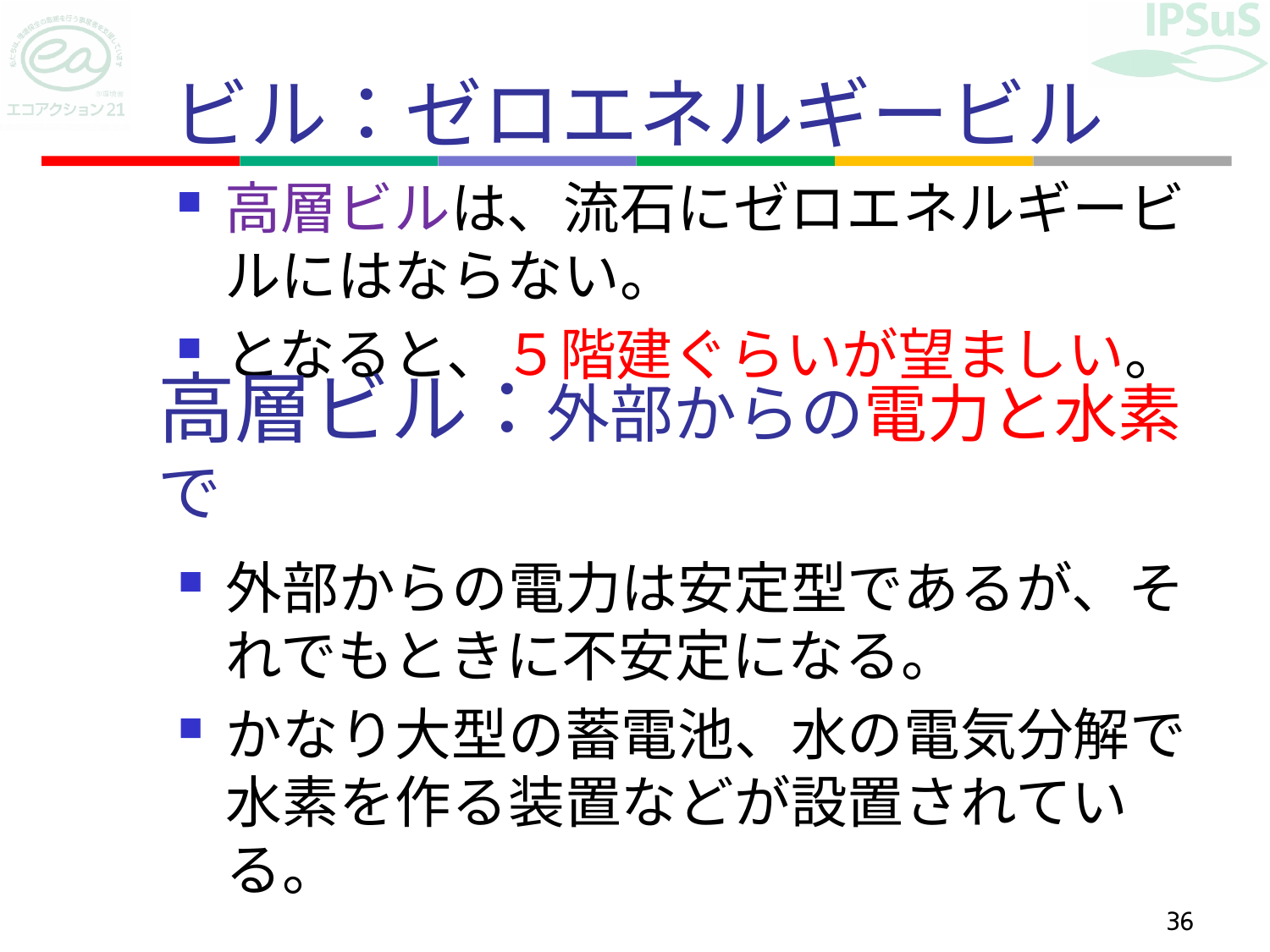

# ビル：ゼロエネルギービル

高層ビルは、流石にゼロエネルギービルにはならない。
となると、５階建ぐらいが望ましい。
高層ビル：外部からの電力と水素で
外部からの電力は安定型であるが、それでもときに不安定になる。
かなり大型の蓄電池、水の電気分解で水素を作る装置などが設置されている。
36